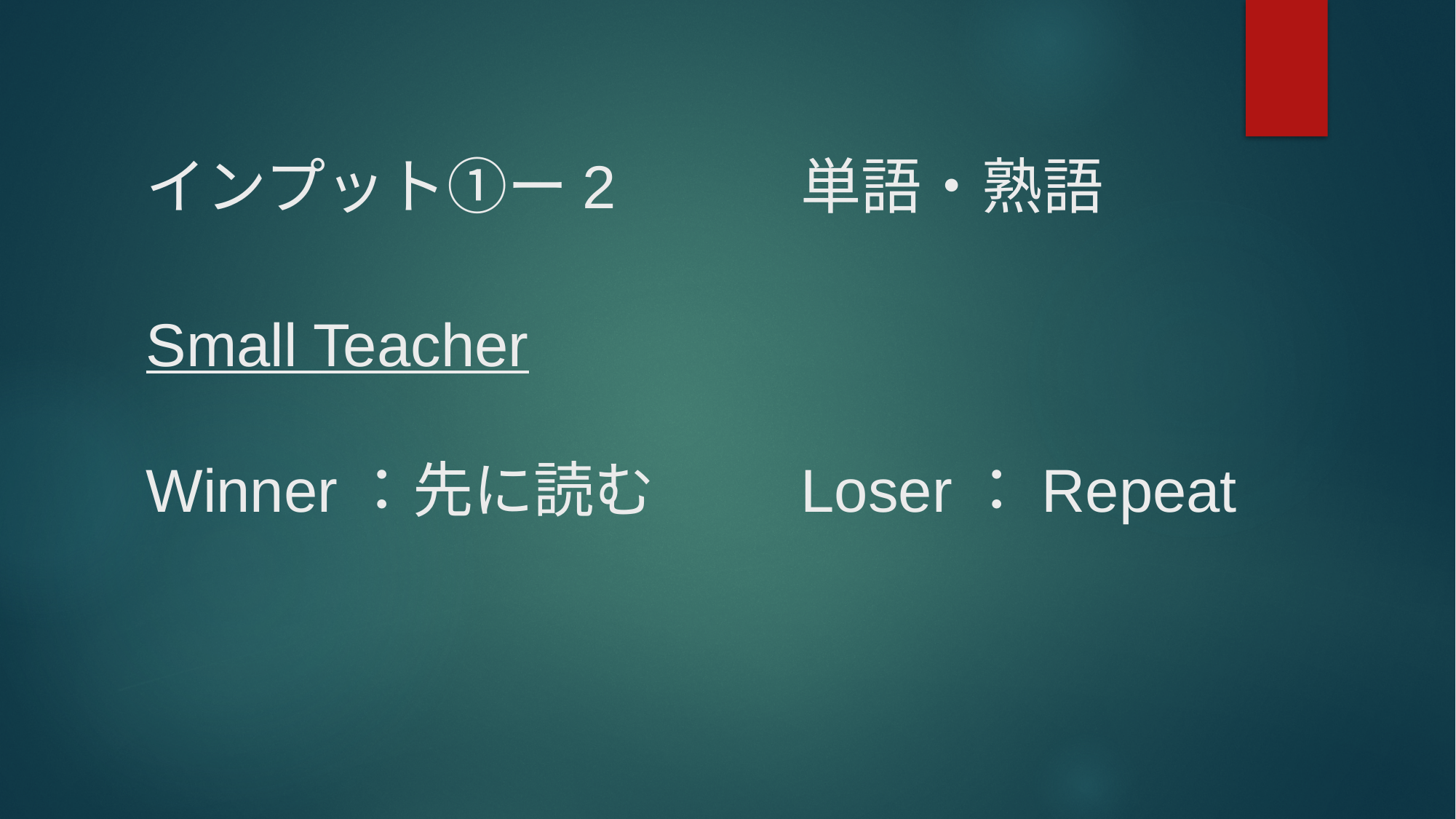

インプット①ー2		単語・熟語
# Small Teacher Winner：先に読む		Loser：Repeat